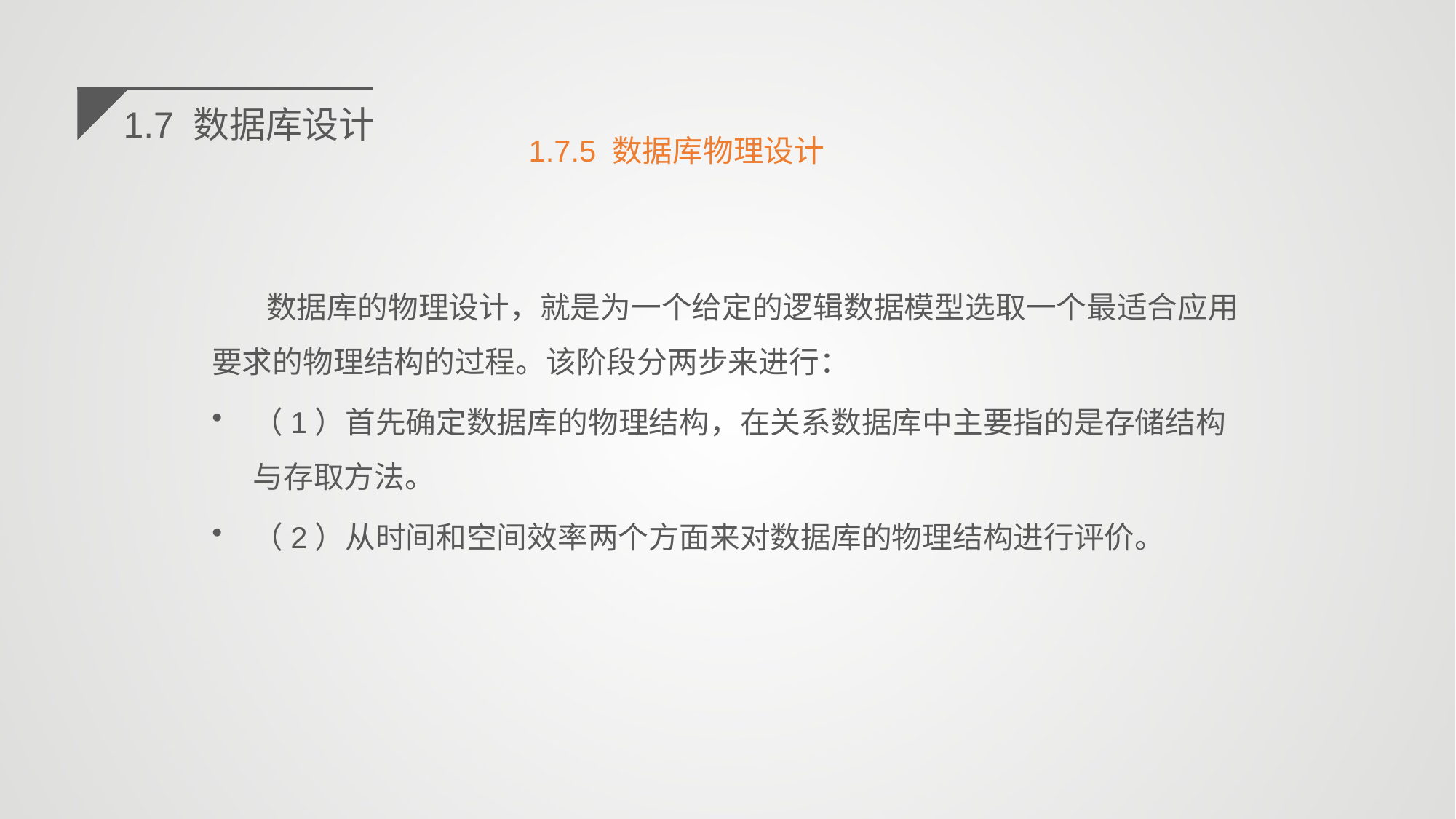

1.7 数据库设计
1.7.5 数据库物理设计

数据库的物理设计，就是为一个给定的逻辑数据模型选取一个最适合应用要求的物理结构的过程。该阶段分两步来进行：
（1）首先确定数据库的物理结构，在关系数据库中主要指的是存储结构与存取方法。
（2）从时间和空间效率两个方面来对数据库的物理结构进行评价。